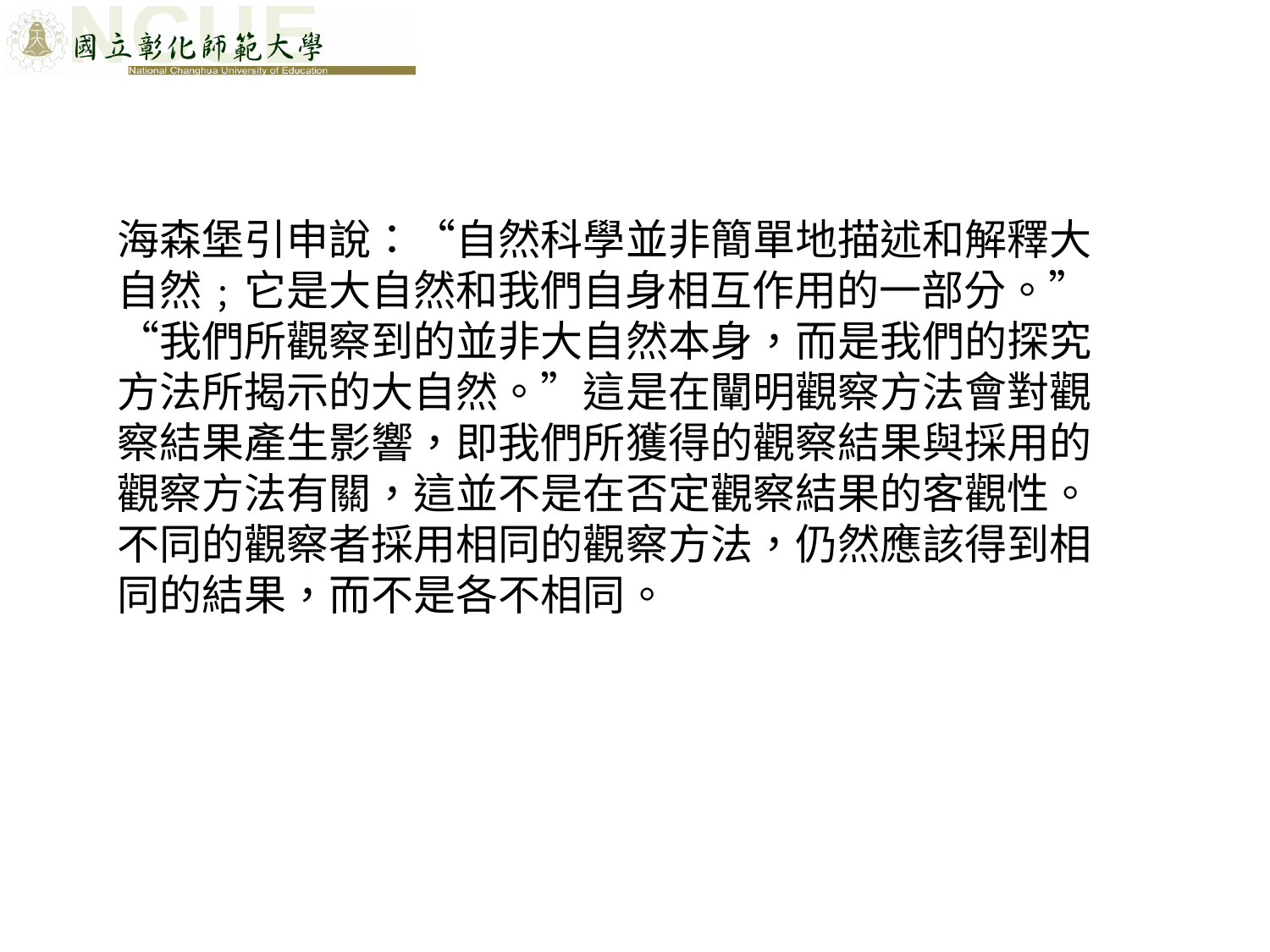

海森堡引申說：“自然科學並非簡單地描述和解釋大自然﹔它是大自然和我們自身相互作用的一部分。”“我們所觀察到的並非大自然本身，而是我們的探究方法所揭示的大自然。”這是在闡明觀察方法會對觀察結果產生影響，即我們所獲得的觀察結果與採用的觀察方法有關，這並不是在否定觀察結果的客觀性。不同的觀察者採用相同的觀察方法，仍然應該得到相同的結果，而不是各不相同。